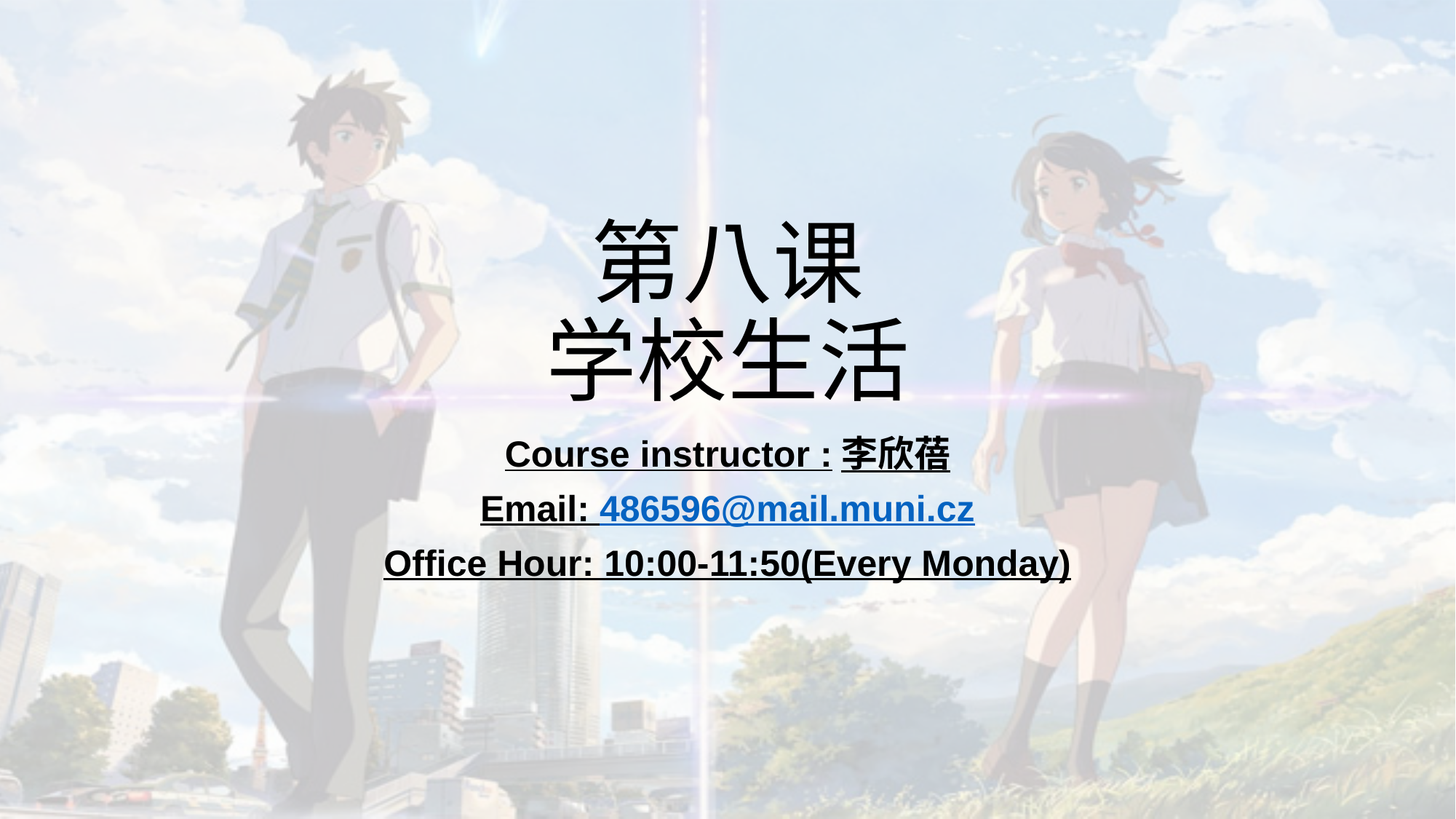

# 第八课 学校生活
Course instructor :李欣蓓
Email: 486596@mail.muni.cz
Office Hour: 10:00-11:50(Every Monday)